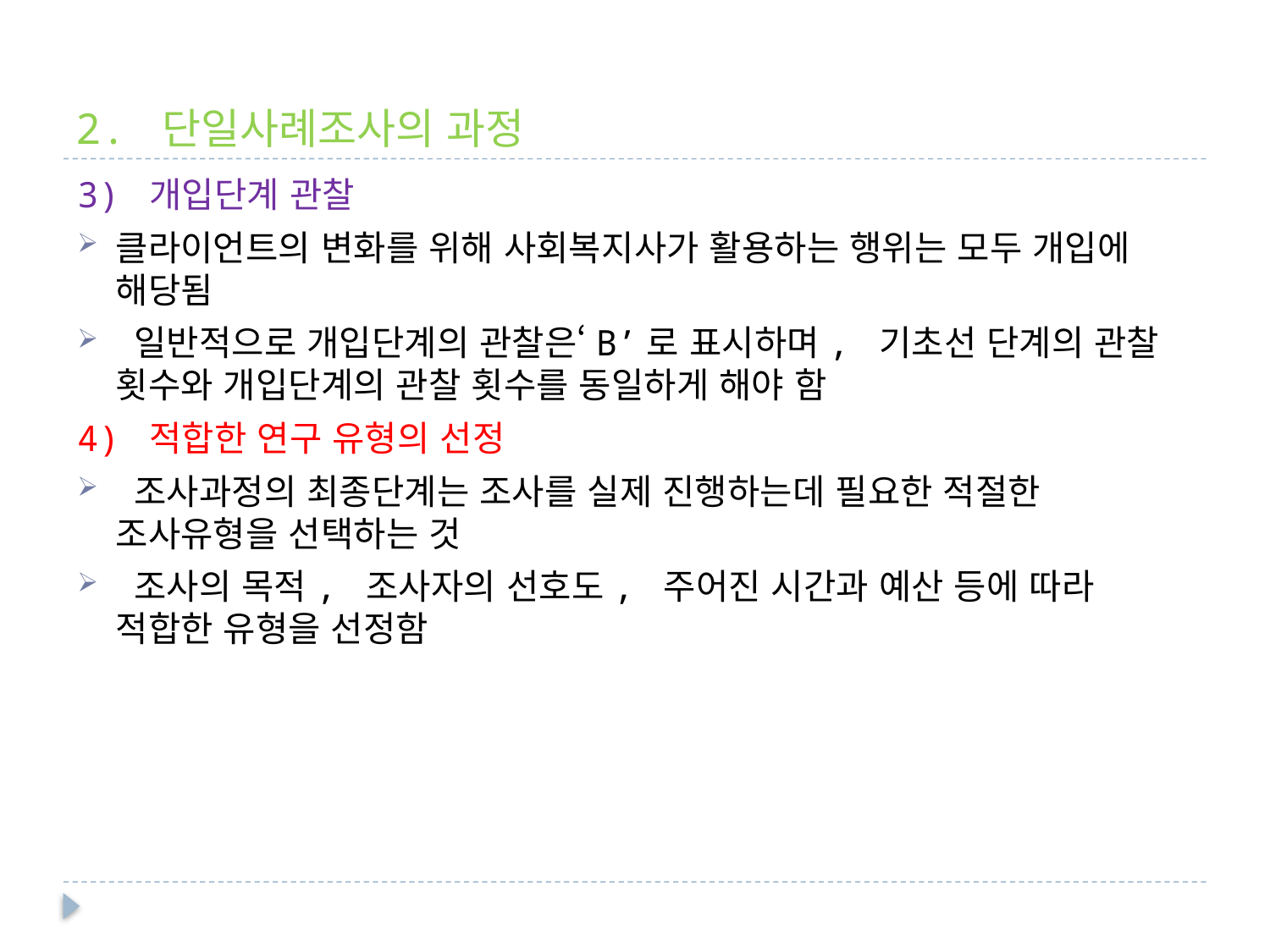

# 2. 단일사례조사의 과정
3) 개입단계 관찰
클라이언트의 변화를 위해 사회복지사가 활용하는 행위는 모두 개입에 해당됨
 일반적으로 개입단계의 관찰은‘B’로 표시하며, 기초선 단계의 관찰 횟수와 개입단계의 관찰 횟수를 동일하게 해야 함
4) 적합한 연구 유형의 선정
 조사과정의 최종단계는 조사를 실제 진행하는데 필요한 적절한 조사유형을 선택하는 것
 조사의 목적, 조사자의 선호도, 주어진 시간과 예산 등에 따라 적합한 유형을 선정함